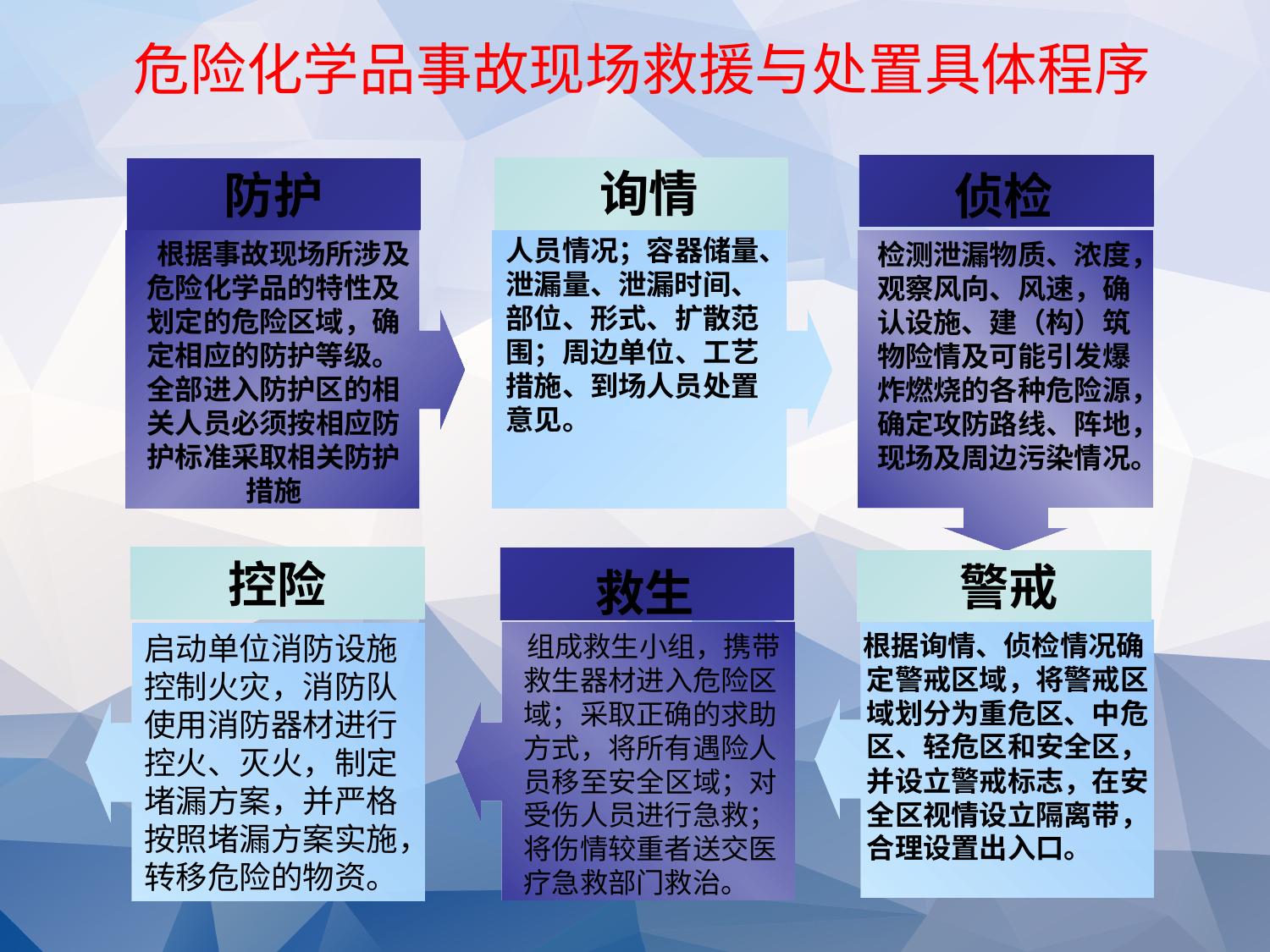

# 危险化学品事故现场救援与处置具体程序

询情

防护
侦检
人员情况；容器储量、泄漏量、泄漏时间、部位、形式、扩散范围；周边单位、工艺措施、到场人员处置意见。
  根据事故现场所涉及危险化学品的特性及划定的危险区域，确定相应的防护等级。全部进入防护区的相关人员必须按相应防护标准采取相关防护措施

检测泄漏物质、浓度，观察风向、风速，确认设施、建（构）筑物险情及可能引发爆炸燃烧的各种危险源，确定攻防路线、阵地，现场及周边污染情况。

控险

警戒

救生

 根据询情、侦检情况确定警戒区域，将警戒区域划分为重危区、中危区、轻危区和安全区，并设立警戒标志，在安全区视情设立隔离带，合理设置出入口。

  组成救生小组，携带救生器材进入危险区域；采取正确的求助方式，将所有遇险人员移至安全区域；对受伤人员进行急救；将伤情较重者送交医疗急救部门救治。
启动单位消防设施
控制火灾，消防队
使用消防器材进行
控火、灭火，制定
堵漏方案，并严格
按照堵漏方案实施，
转移危险的物资。